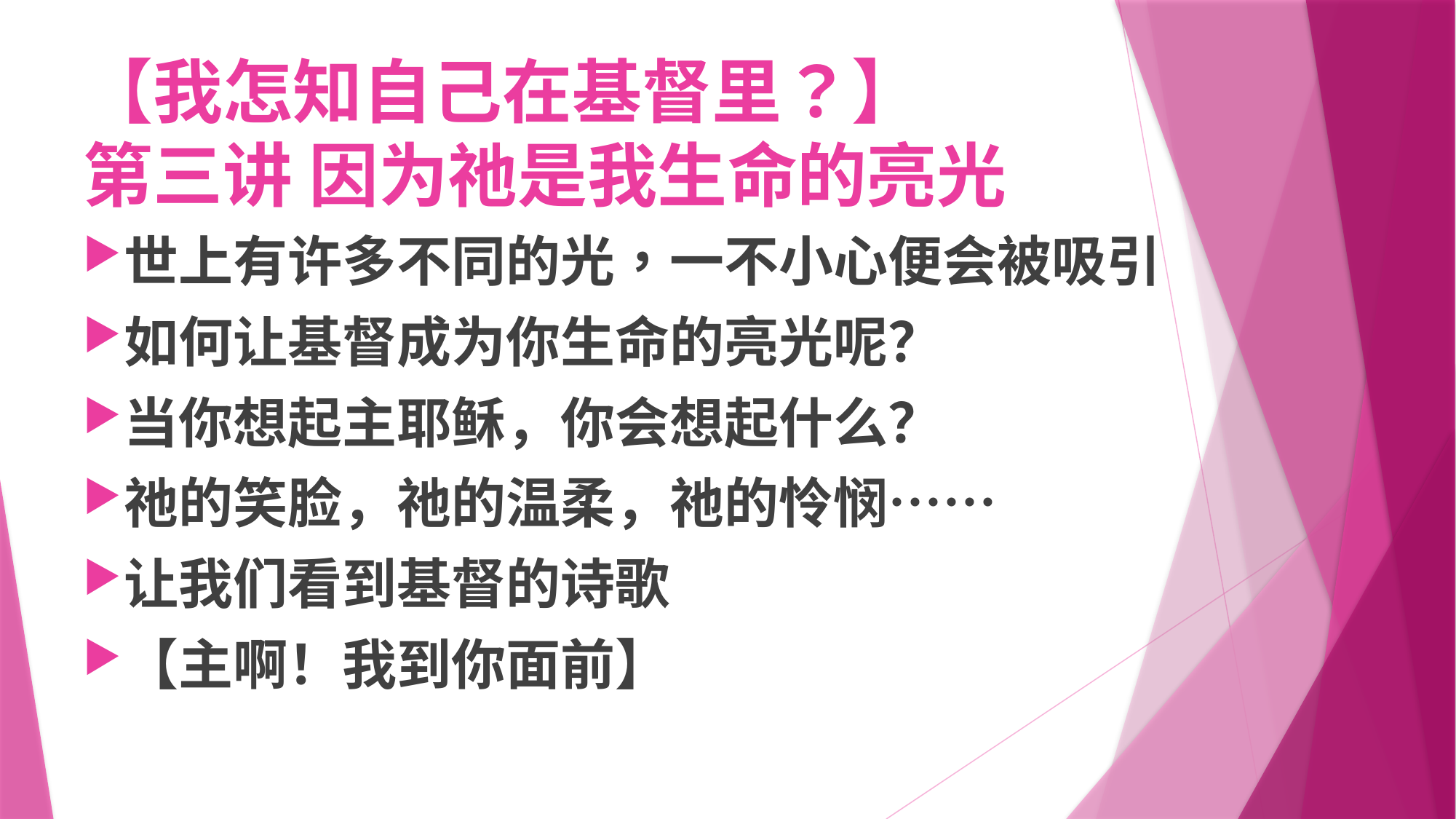

# 【我怎知自己在基督里？】 第三讲 因为祂是我生命的亮光
世上有许多不同的光，一不小心便会被吸引
如何让基督成为你生命的亮光呢？
当你想起主耶稣，你会想起什么？
祂的笑脸，祂的温柔，祂的怜悯……
让我们看到基督的诗歌
【主啊！我到你面前】